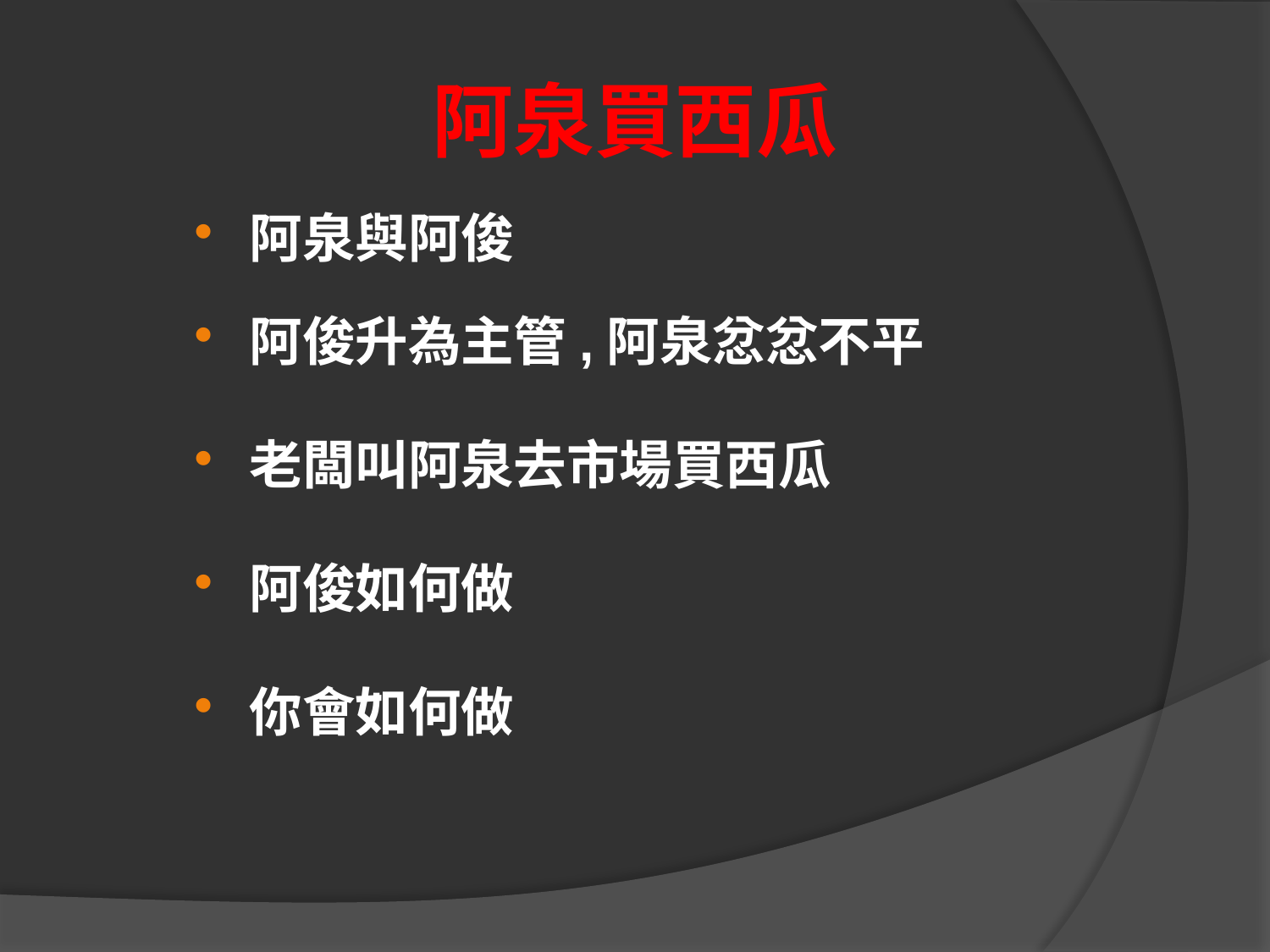

# 阿泉買西瓜
阿泉與阿俊

阿俊升為主管,阿泉忿忿不平

老闆叫阿泉去市場買西瓜

阿俊如何做

你會如何做